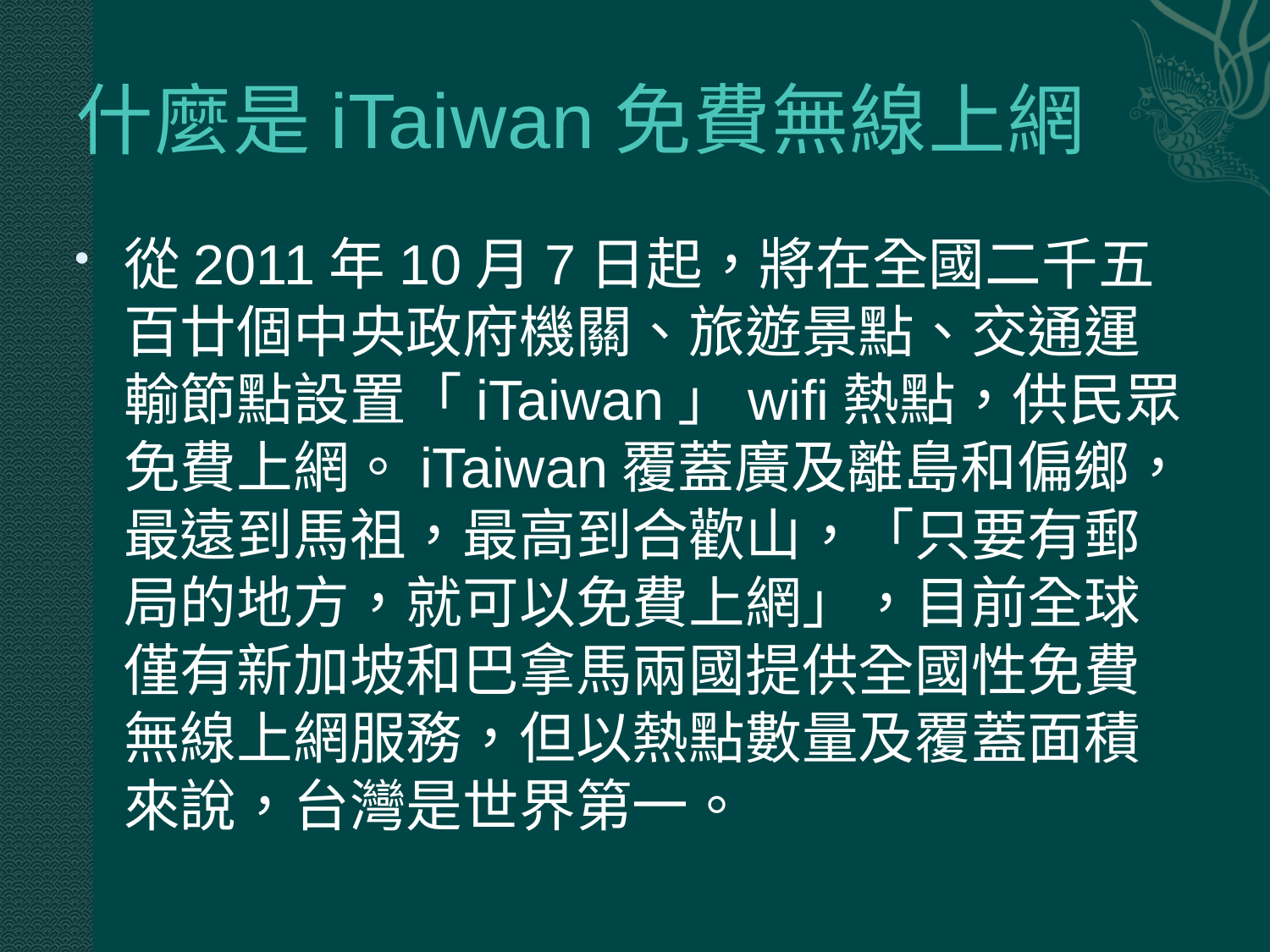

# 什麼是iTaiwan免費無線上網
從2011年10月7日起，將在全國二千五百廿個中央政府機關、旅遊景點、交通運輸節點設置「iTaiwan」wifi熱點，供民眾免費上網。iTaiwan覆蓋廣及離島和偏鄉，最遠到馬祖，最高到合歡山，「只要有郵局的地方，就可以免費上網」，目前全球僅有新加坡和巴拿馬兩國提供全國性免費無線上網服務，但以熱點數量及覆蓋面積來說，台灣是世界第一。